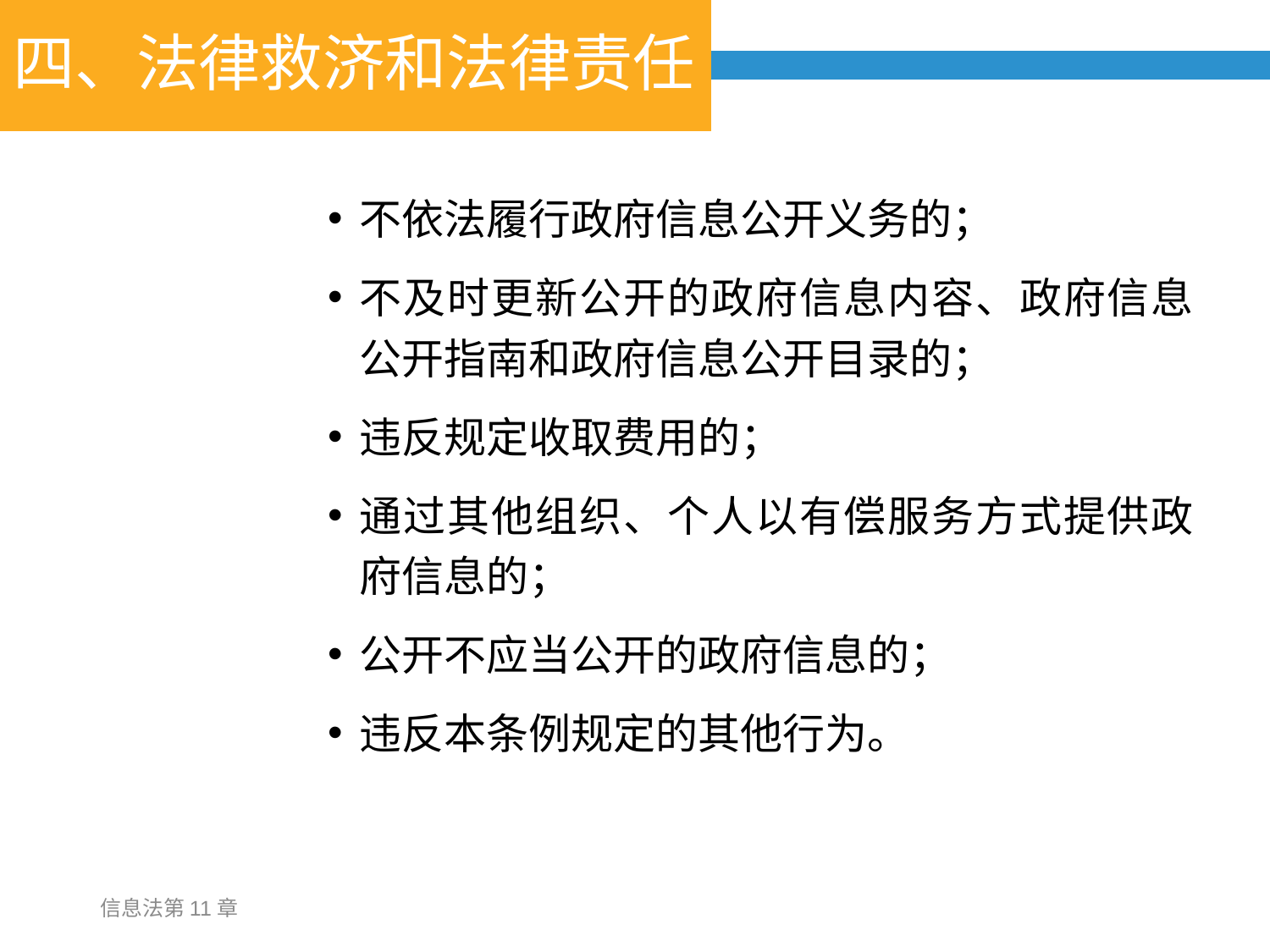

# 四、法律救济和法律责任
不依法履行政府信息公开义务的；
不及时更新公开的政府信息内容、政府信息公开指南和政府信息公开目录的；
违反规定收取费用的；
通过其他组织、个人以有偿服务方式提供政府信息的；
公开不应当公开的政府信息的；
违反本条例规定的其他行为。

信息法第11章